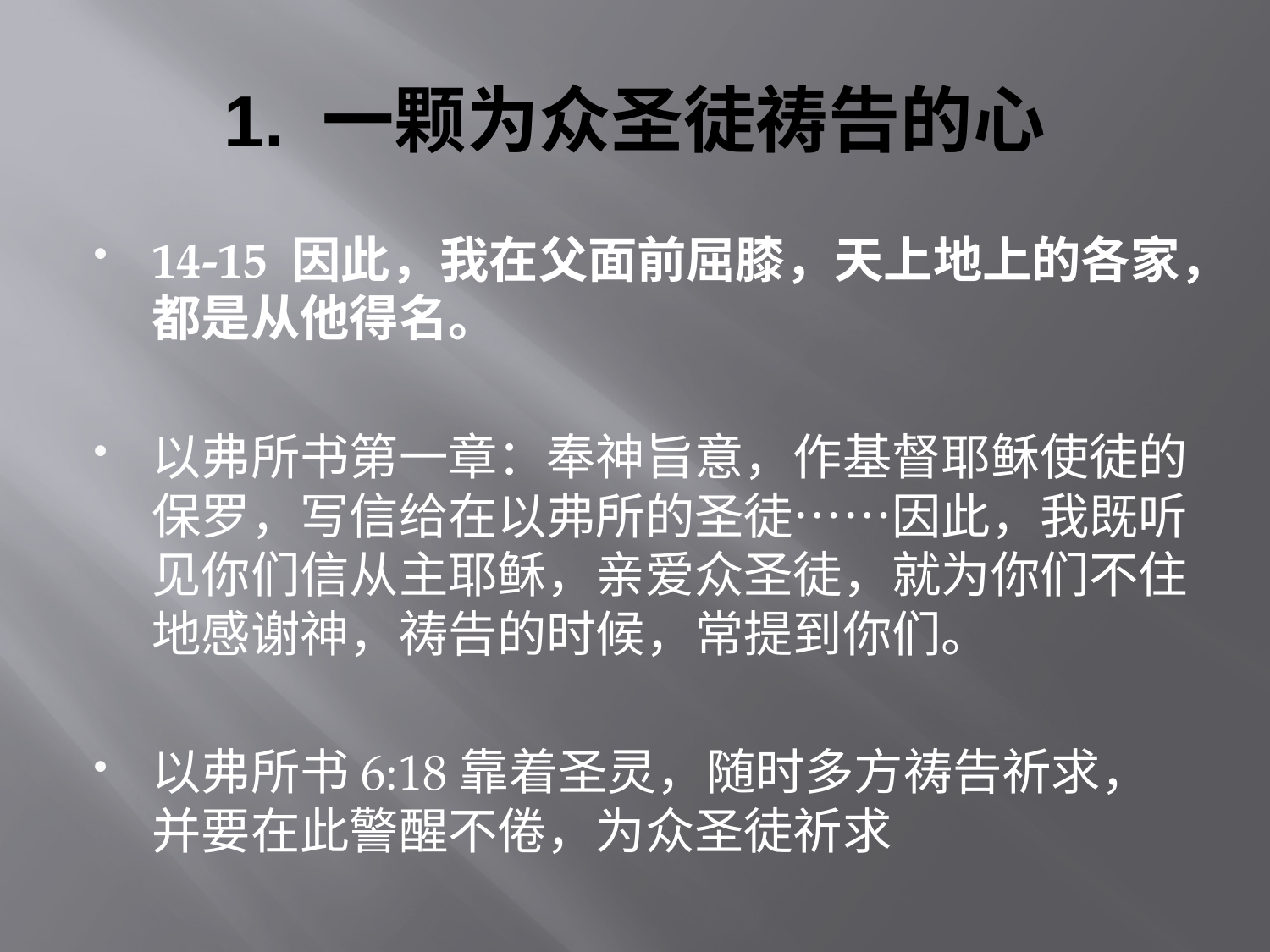

# 1. 一颗为众圣徒祷告的心
14-15 因此，我在父面前屈膝，天上地上的各家，都是从他得名。

以弗所书第一章：奉神旨意，作基督耶稣使徒的保罗，写信给在以弗所的圣徒……因此，我既听见你们信从主耶稣，亲爱众圣徒，就为你们不住地感谢神，祷告的时候，常提到你们。

以弗所书6:18靠着圣灵，随时多方祷告祈求，并要在此警醒不倦，为众圣徒祈求